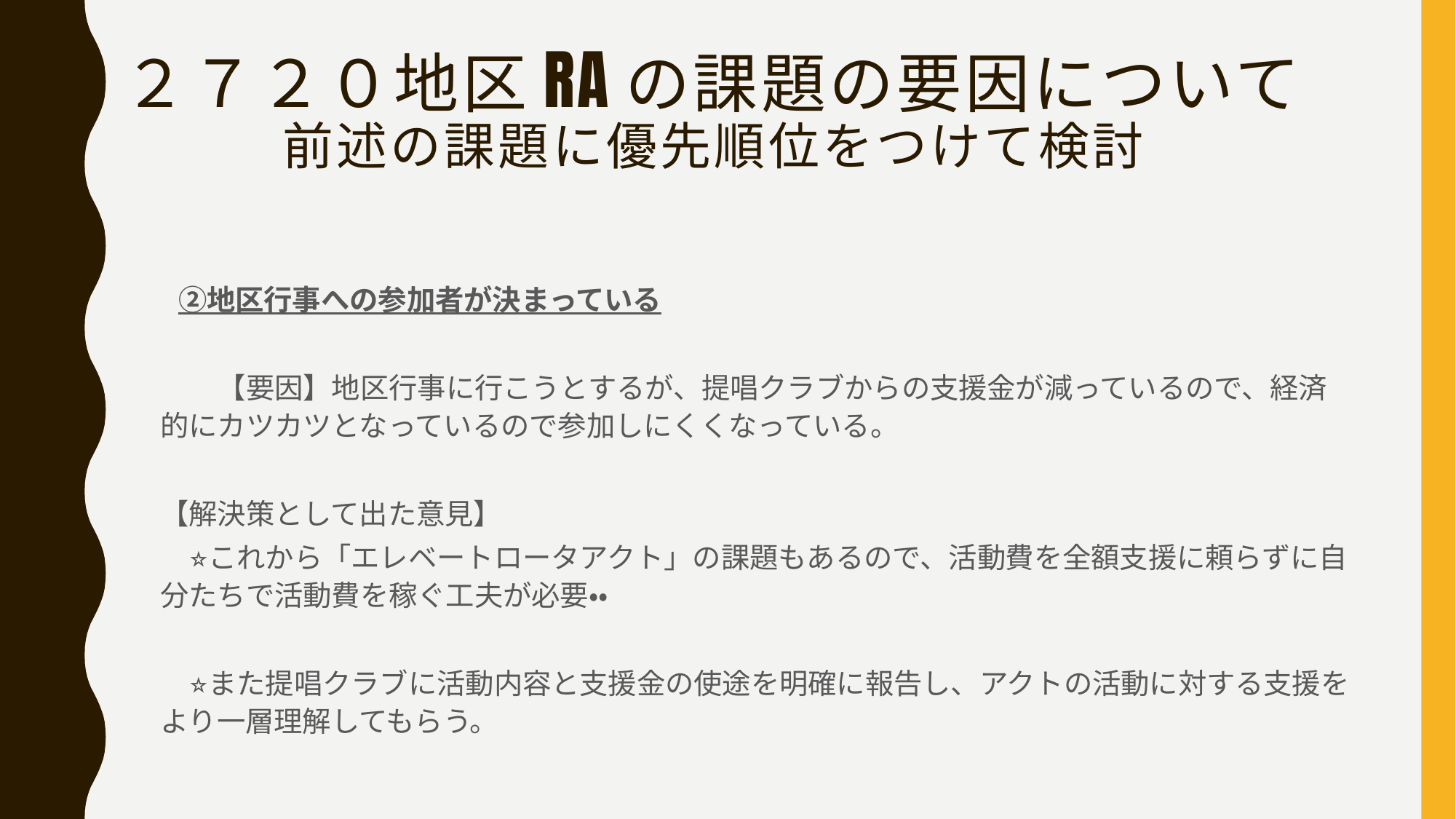

# ２７２０地区RAの課題の要因について 前述の課題に優先順位をつけて検討
　②地区行事への参加者が決まっている

　　【要因】地区行事に行こうとするが、提唱クラブからの支援金が減っているので、経済的にカツカツとなっているので参加しにくくなっている。

【解決策として出た意見】
　⭐️これから「エレベートロータアクト」の課題もあるので、活動費を全額支援に頼らずに自分たちで活動費を稼ぐ工夫が必要・・

　⭐️また提唱クラブに活動内容と支援金の使途を明確に報告し、アクトの活動に対する支援をより一層理解してもらう。